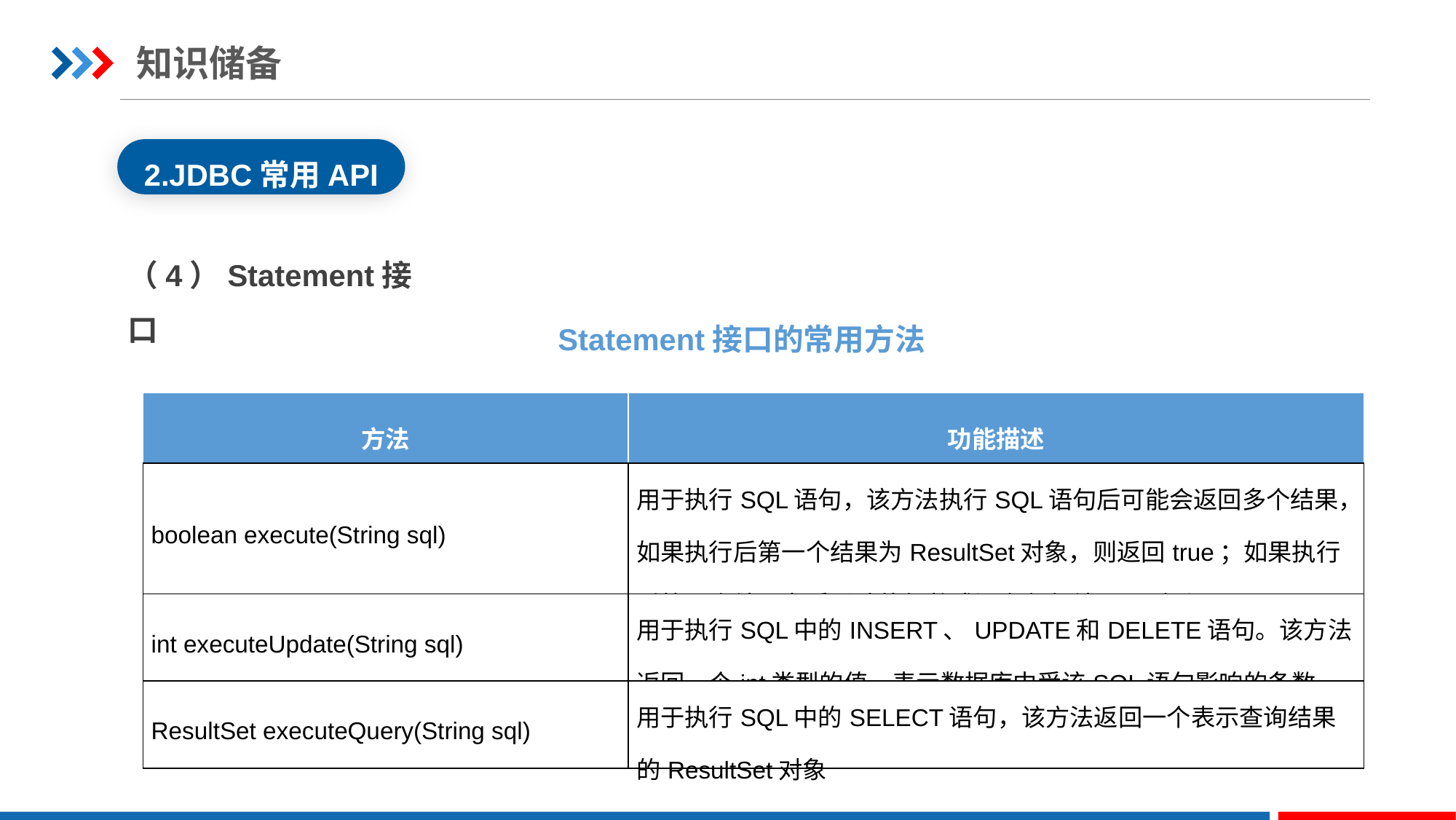

知识储备
2.JDBC常用API

（4）Statement接口
Statement接口的常用方法
| 方法 | 功能描述 |
| --- | --- |
| boolean execute(String sql) | 用于执行SQL语句，该方法执行SQL语句后可能会返回多个结果，如果执行后第一个结果为ResultSet对象，则返回true；如果执行后第一个结果为受影响的行数或没有任何结果，则返回false |
| int executeUpdate(String sql) | 用于执行SQL中的INSERT、UPDATE和DELETE语句。该方法返回一个int类型的值，表示数据库中受该SQL语句影响的条数 |
| ResultSet executeQuery(String sql) | 用于执行SQL中的SELECT语句，该方法返回一个表示查询结果的ResultSet对象 |